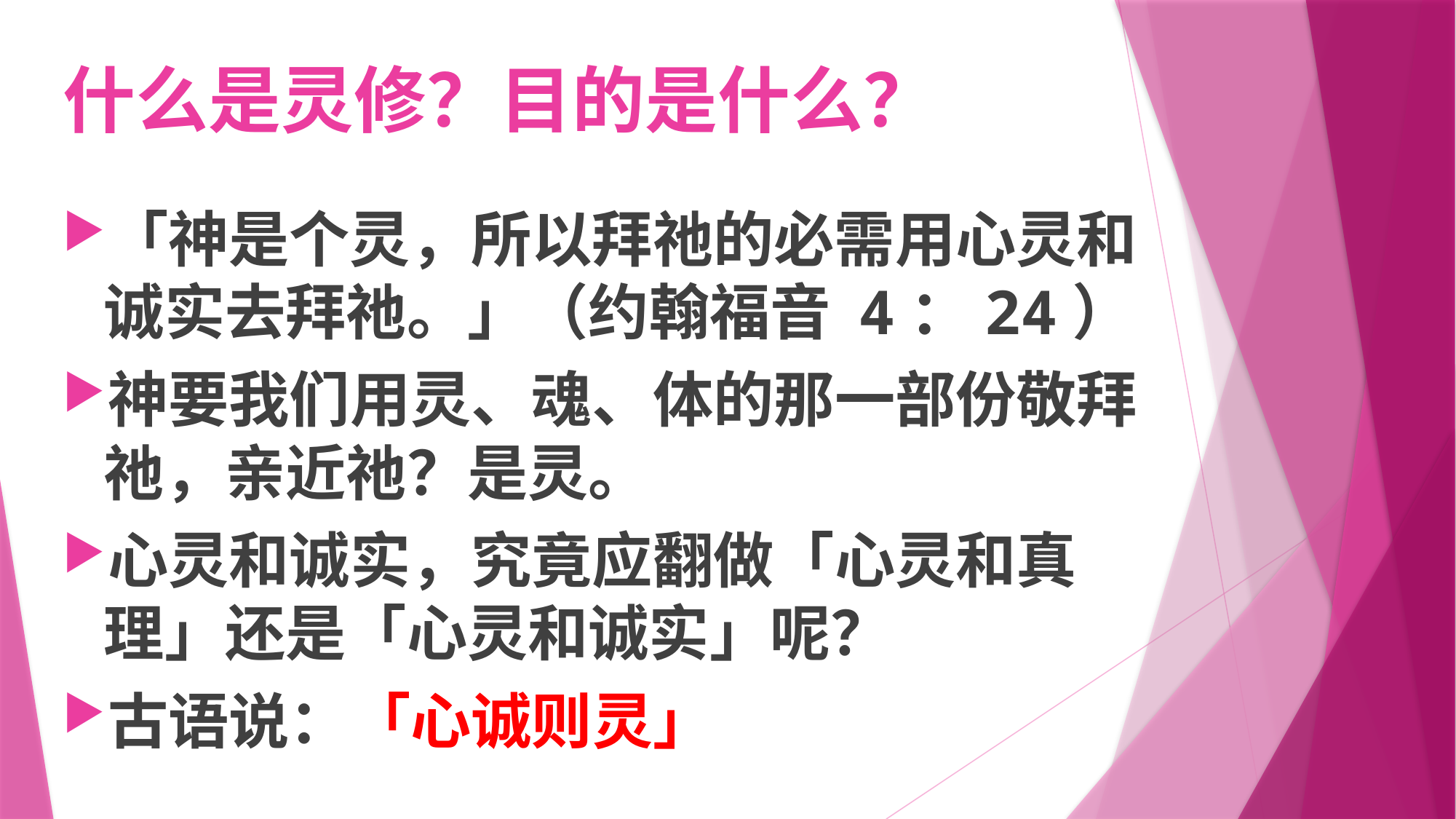

# 什么是灵修？目的是什么？
「神是个灵，所以拜祂的必需用心灵和诚实去拜祂。」（约翰福音 4：24）
神要我们用灵、魂、体的那一部份敬拜祂，亲近祂？是灵。
心灵和诚实，究竟应翻做「心灵和真理」还是「心灵和诚实」呢？
古语说：「心诚则灵」